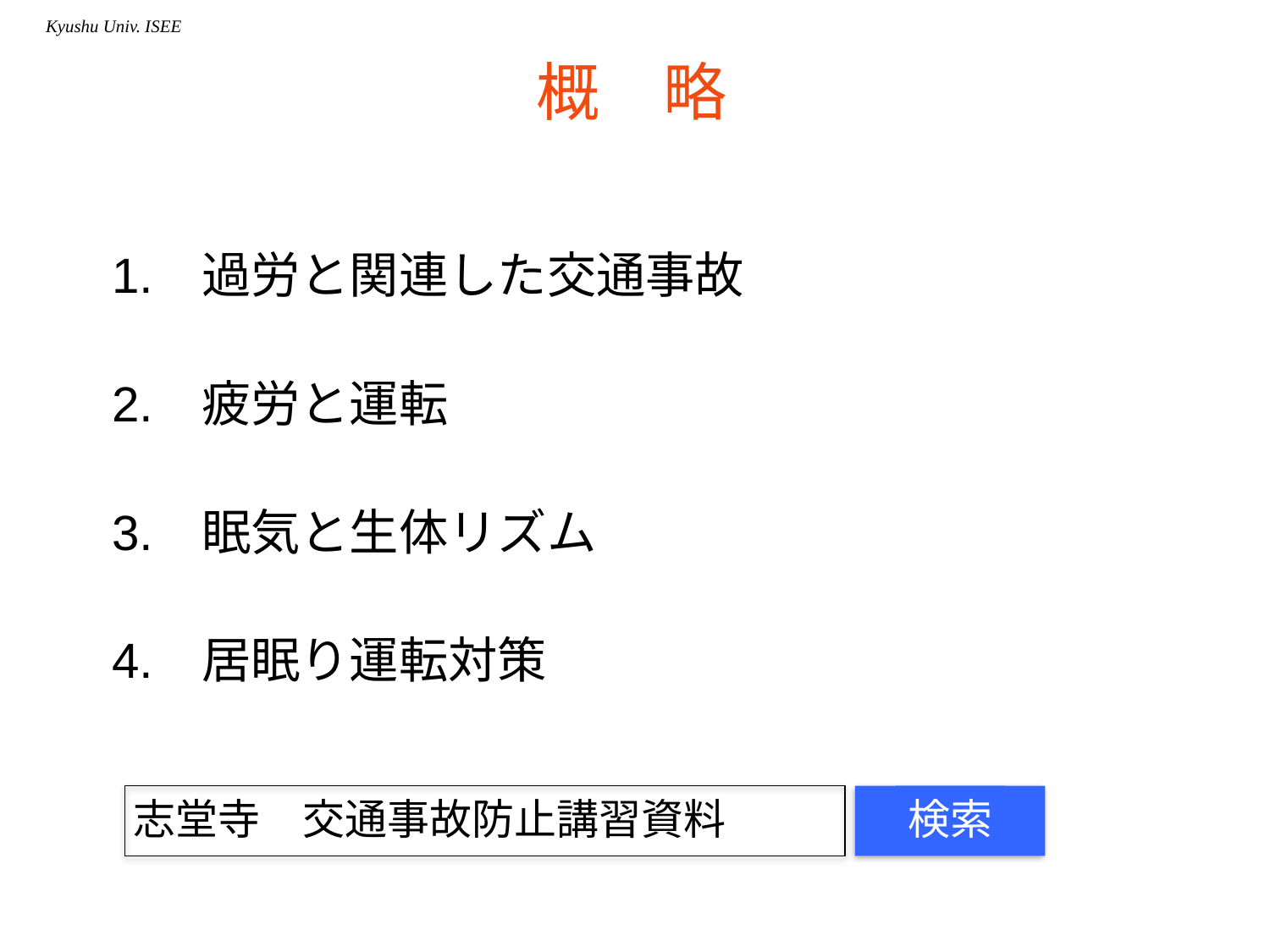

# 概　略
過労と関連した交通事故
疲労と運転
眠気と生体リズム
居眠り運転対策
志堂寺　交通事故防止講習資料

検索